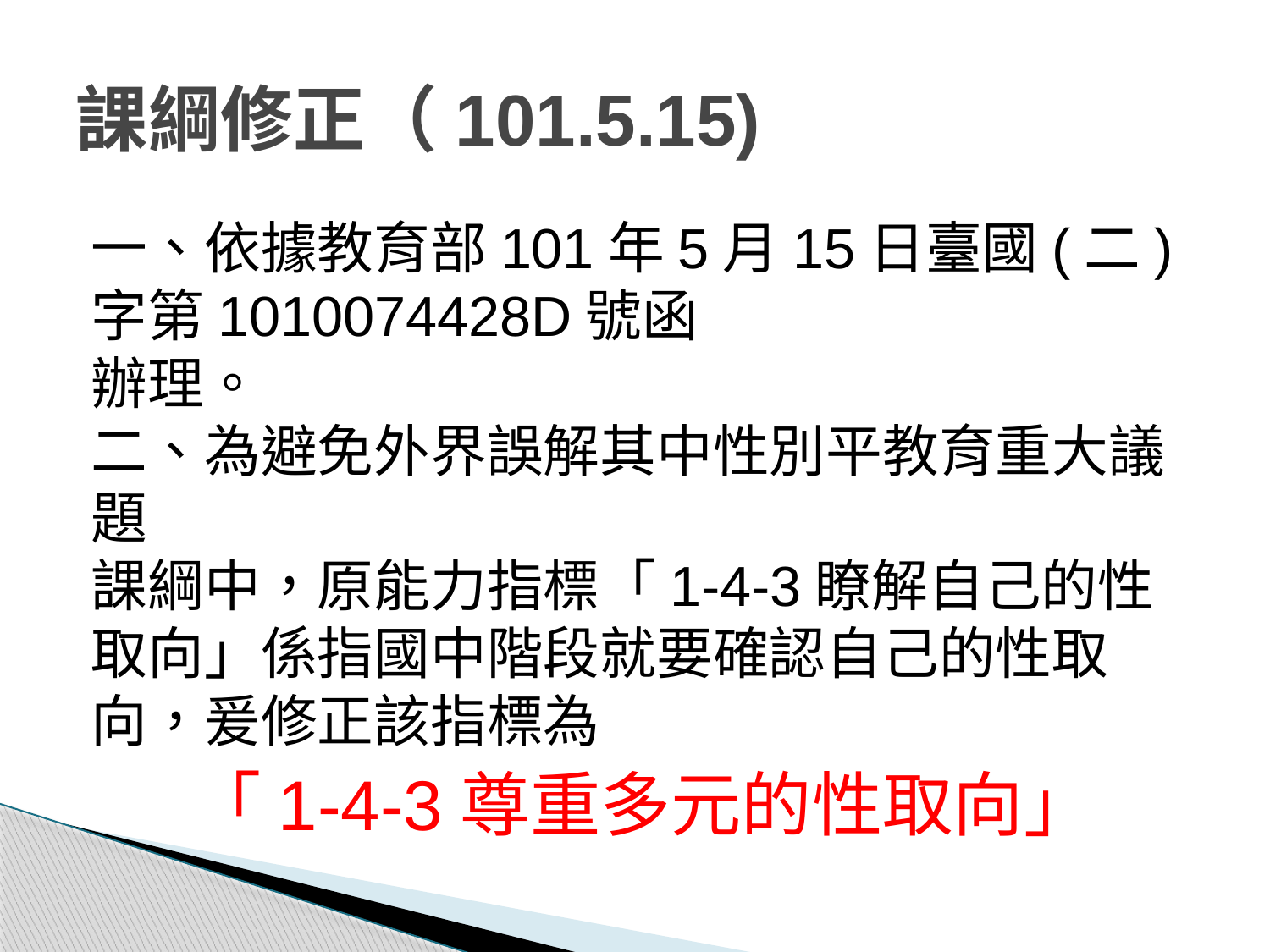

# 課綱修正（101.5.15)
一、依據教育部101年5月15日臺國(二)字第1010074428D號函
辦理。
二、為避免外界誤解其中性別平教育重大議題
課綱中，原能力指標「1-4-3瞭解自己的性取向」係指國中階段就要確認自己的性取向，爰修正該指標為
「1-4-3尊重多元的性取向」